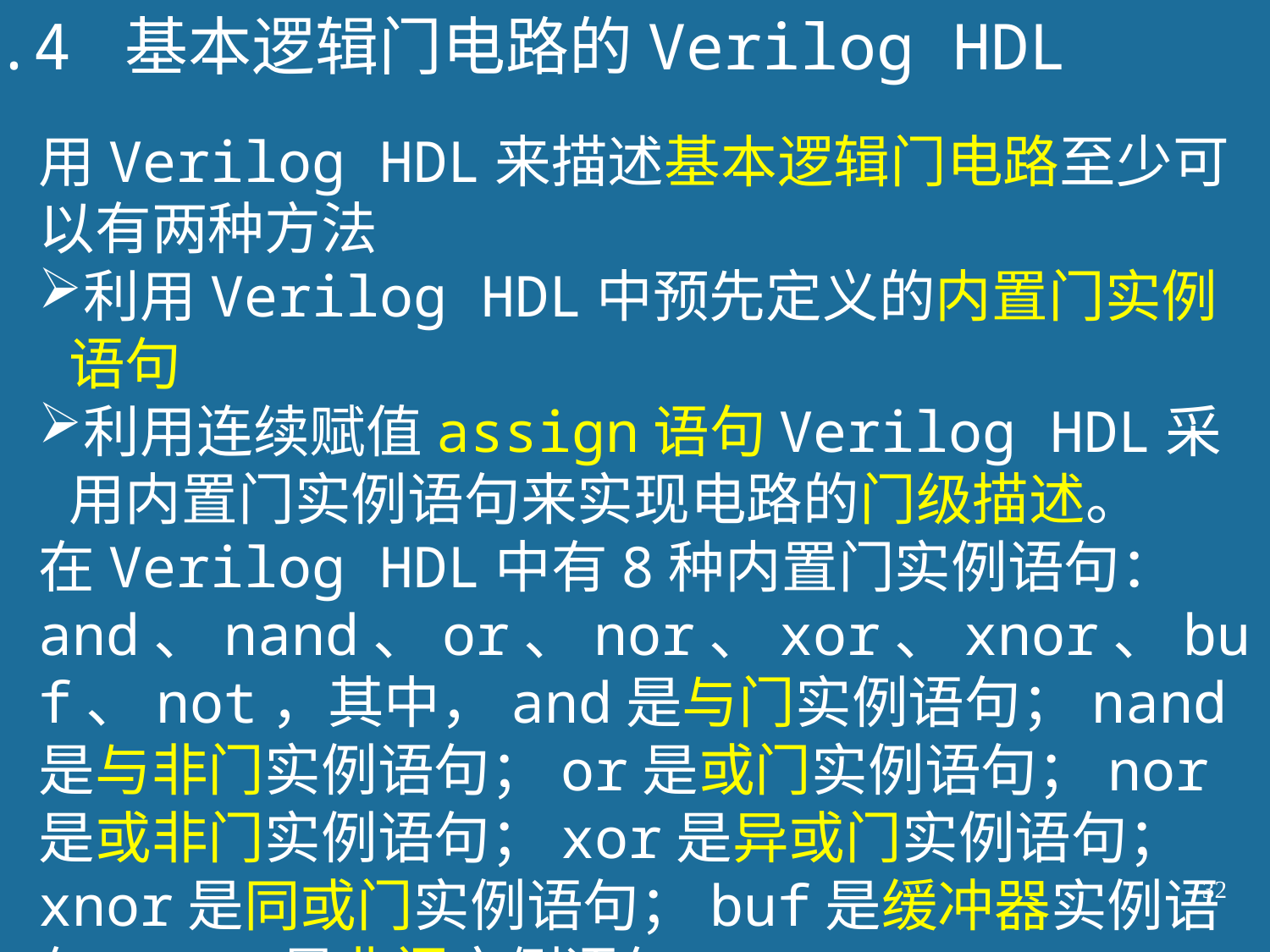

7.4 基本逻辑门电路的Verilog HDL
用Verilog HDL来描述基本逻辑门电路至少可以有两种方法
利用Verilog HDL中预先定义的内置门实例语句
利用连续赋值assign语句Verilog HDL采用内置门实例语句来实现电路的门级描述。
在Verilog HDL中有8种内置门实例语句：and、nand、or、nor、xor、xnor、buf、not，其中，and是与门实例语句；nand是与非门实例语句；or是或门实例语句；nor是或非门实例语句；xor是异或门实例语句；xnor是同或门实例语句；buf是缓冲器实例语句，not是非门实例语句。
32